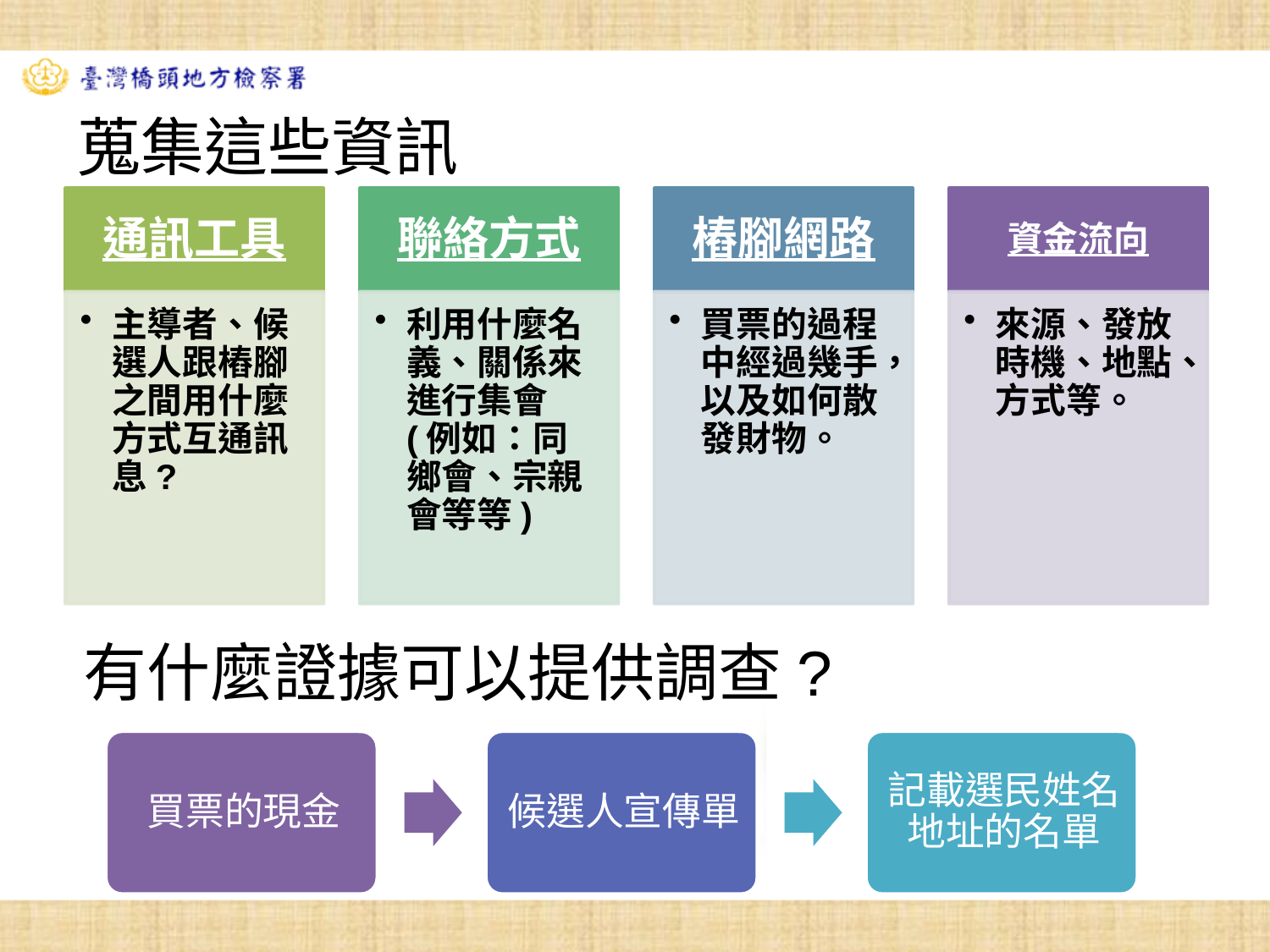

# 蒐集這些資訊
通訊工具
主導者、候選人跟樁腳之間用什麼方式互通訊息?
聯絡方式
利用什麼名義、關係來進行集會(例如：同鄉會、宗親會等等)
樁腳網路
買票的過程中經過幾手，以及如何散發財物。
資金流向
來源、發放時機、地點、方式等。
有什麼證據可以提供調查?
買票的現金

候選人宣傳單

記載選民姓名地址的名單